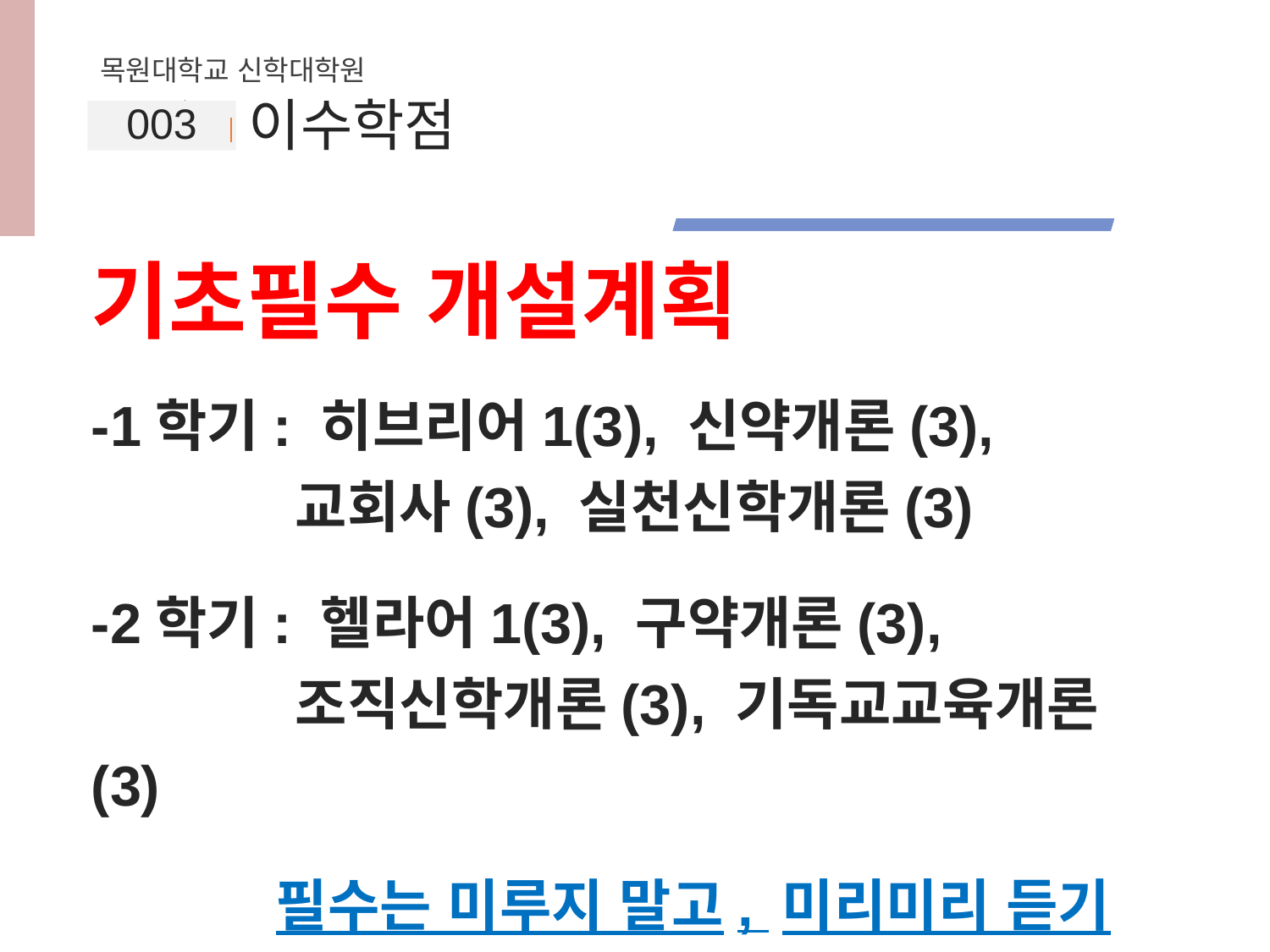

목원대학교 신학대학원
003
이수학점
기초필수 개설계획

-1학기: 히브리어1(3), 신약개론(3),
            교회사(3), 실천신학개론(3)

-2학기: 헬라어1(3), 구약개론(3),
            조직신학개론(3), 기독교교육개론(3)

필수는 미루지 말고, 미리미리 듣기